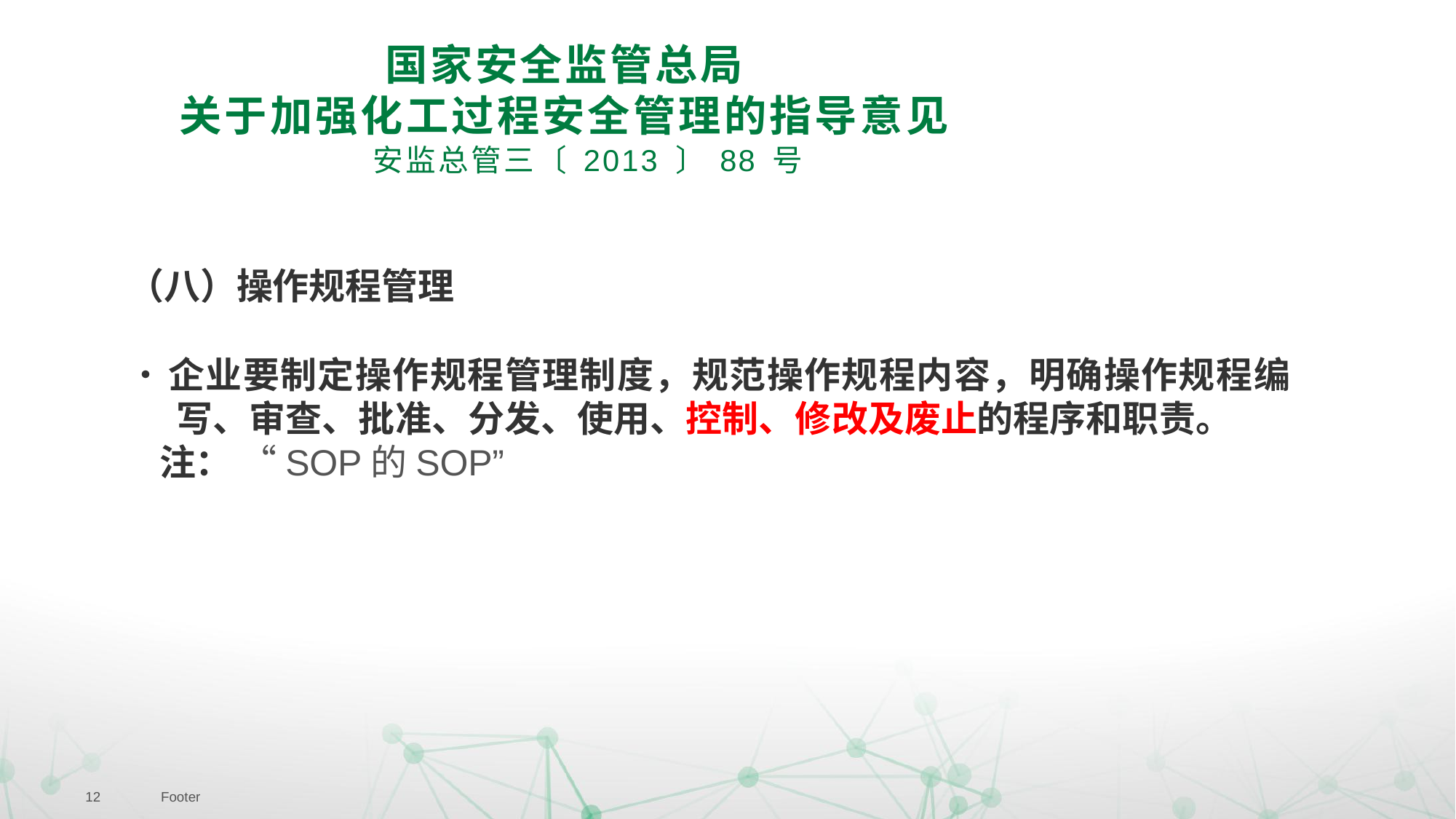

# 国家安全监管总局
关于加强化工过程安全管理的指导意见
安监总管三〔 2013 〕 88 号

（八）操作规程管理

•	企业要制定操作规程管理制度，规范操作规程内容，明确操作规程编  写、审查、批准、分发、使用、控制、修改及废止的程序和职责。
   注： “SOP的SOP”
12
Footer